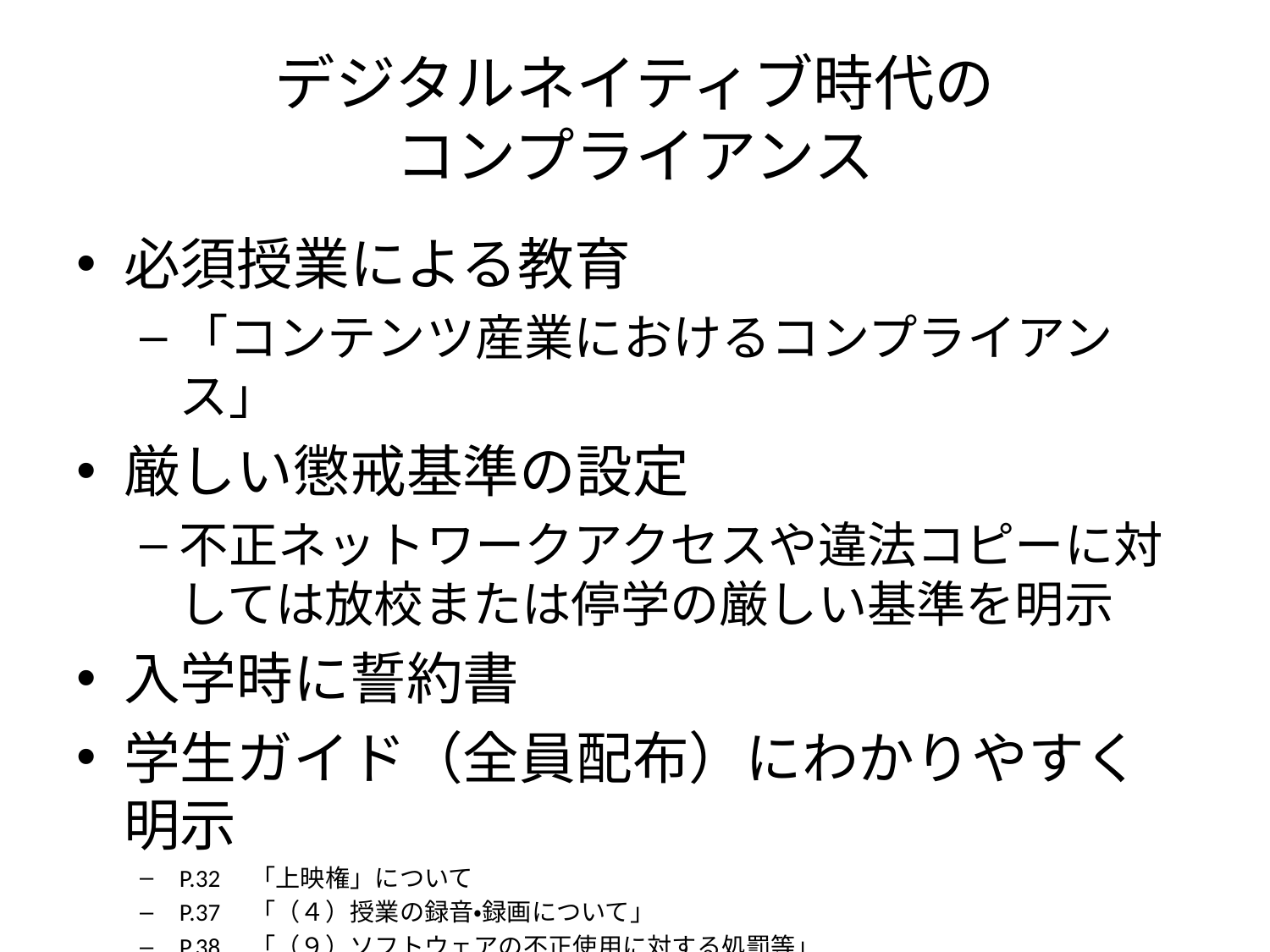

# デジタルネイティブ時代の コンプライアンス
必須授業による教育
「コンテンツ産業におけるコンプライアンス」
厳しい懲戒基準の設定
不正ネットワークアクセスや違法コピーに対しては放校または停学の厳しい基準を明示
入学時に誓約書
学生ガイド（全員配布）にわかりやすく明示
P.32　「上映権」について
P.37　「（４）授業の録音・録画について」
P.38　「（９）ソフトウェアの不正使用に対する処罰等」
P.38　「（１０）コンテンツのダウンロードについて」